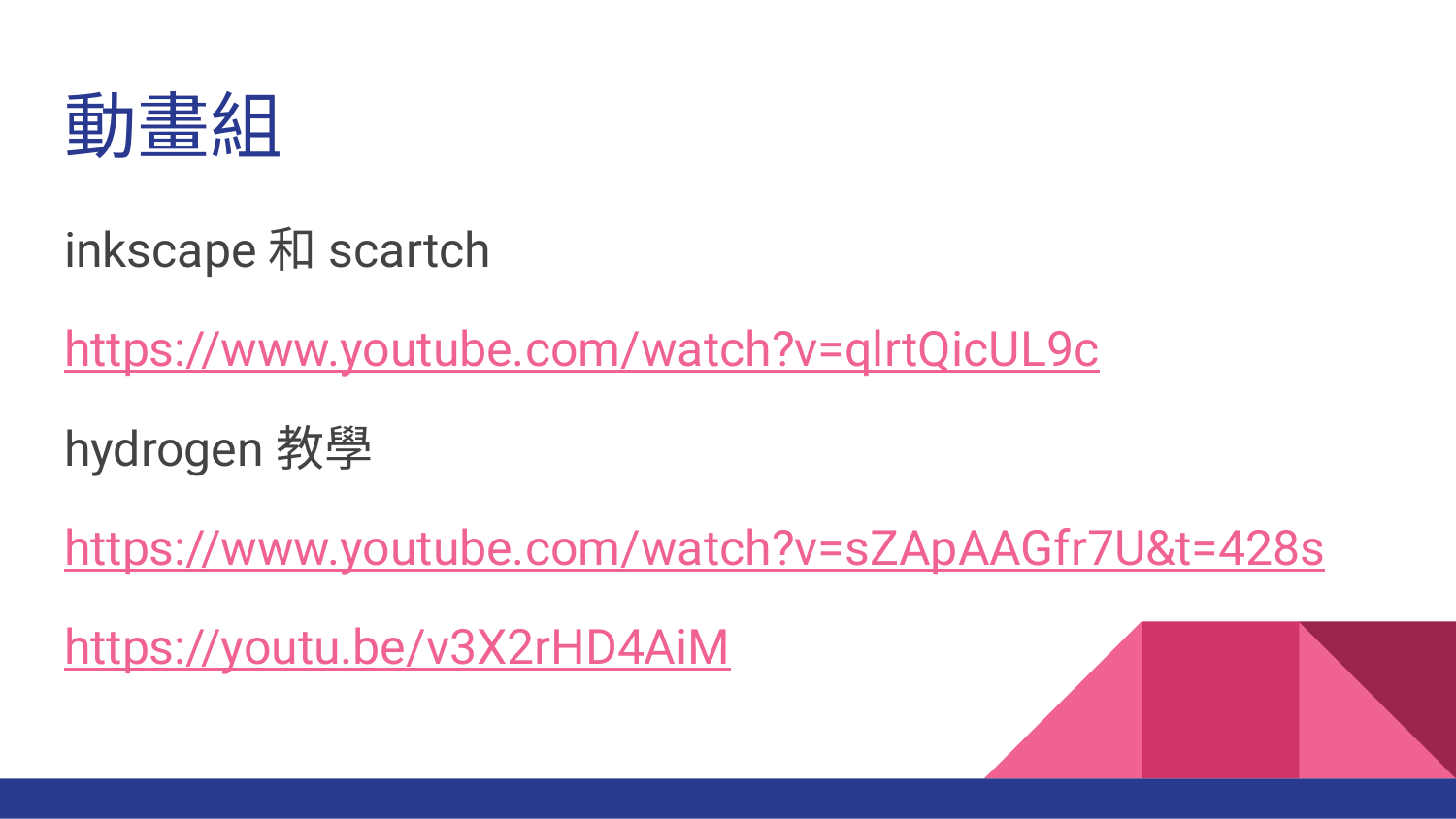

# 動畫組
inkscape和scartch
https://www.youtube.com/watch?v=qlrtQicUL9c
hydrogen教學
https://www.youtube.com/watch?v=sZApAAGfr7U&t=428s
https://youtu.be/v3X2rHD4AiM